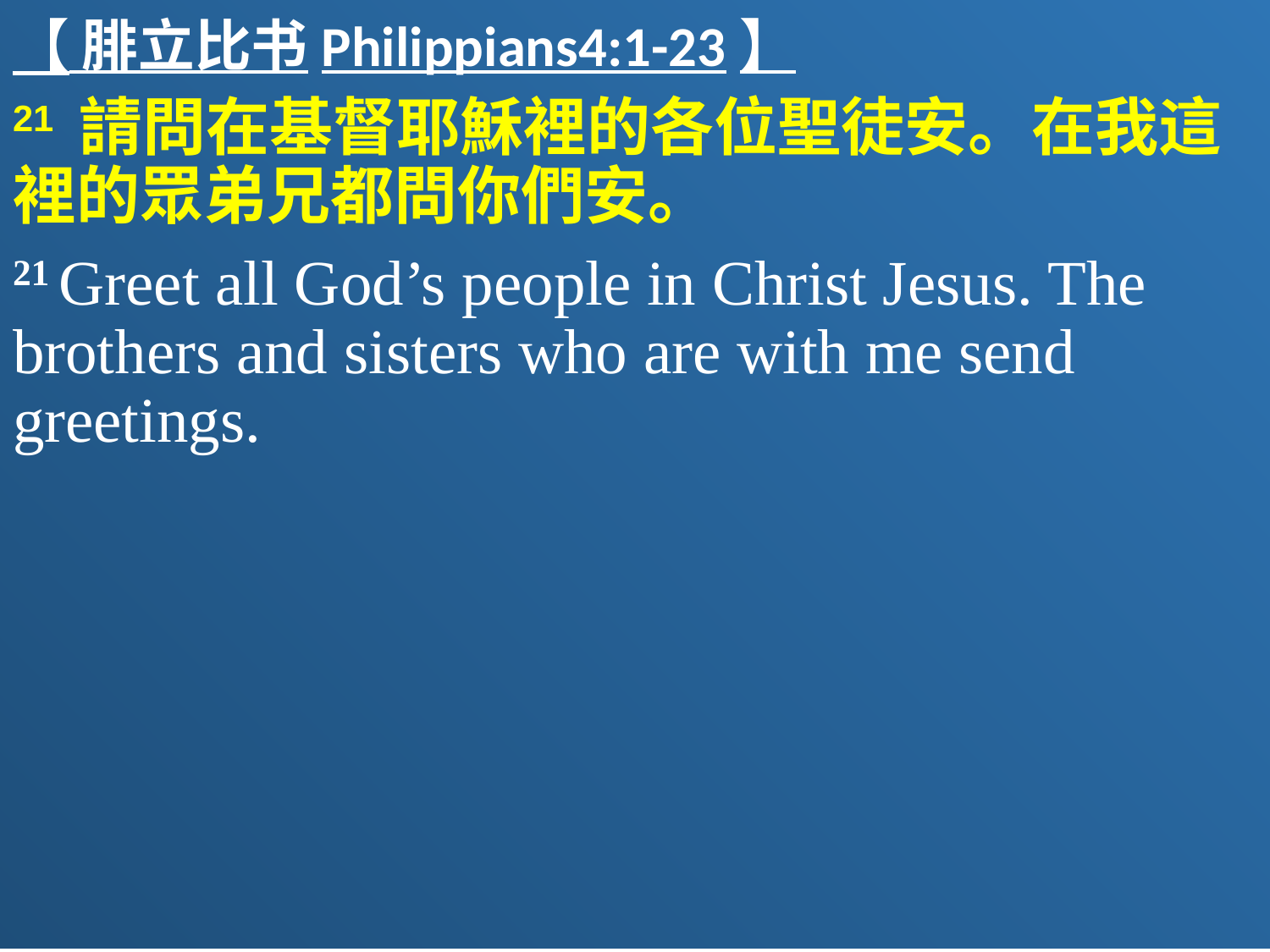

【 腓立比书Philippians4:1-23】
21 請問在基督耶穌裡的各位聖徒安。在我這裡的眾弟兄都問你們安。
21 Greet all God’s people in Christ Jesus. The brothers and sisters who are with me send greetings.